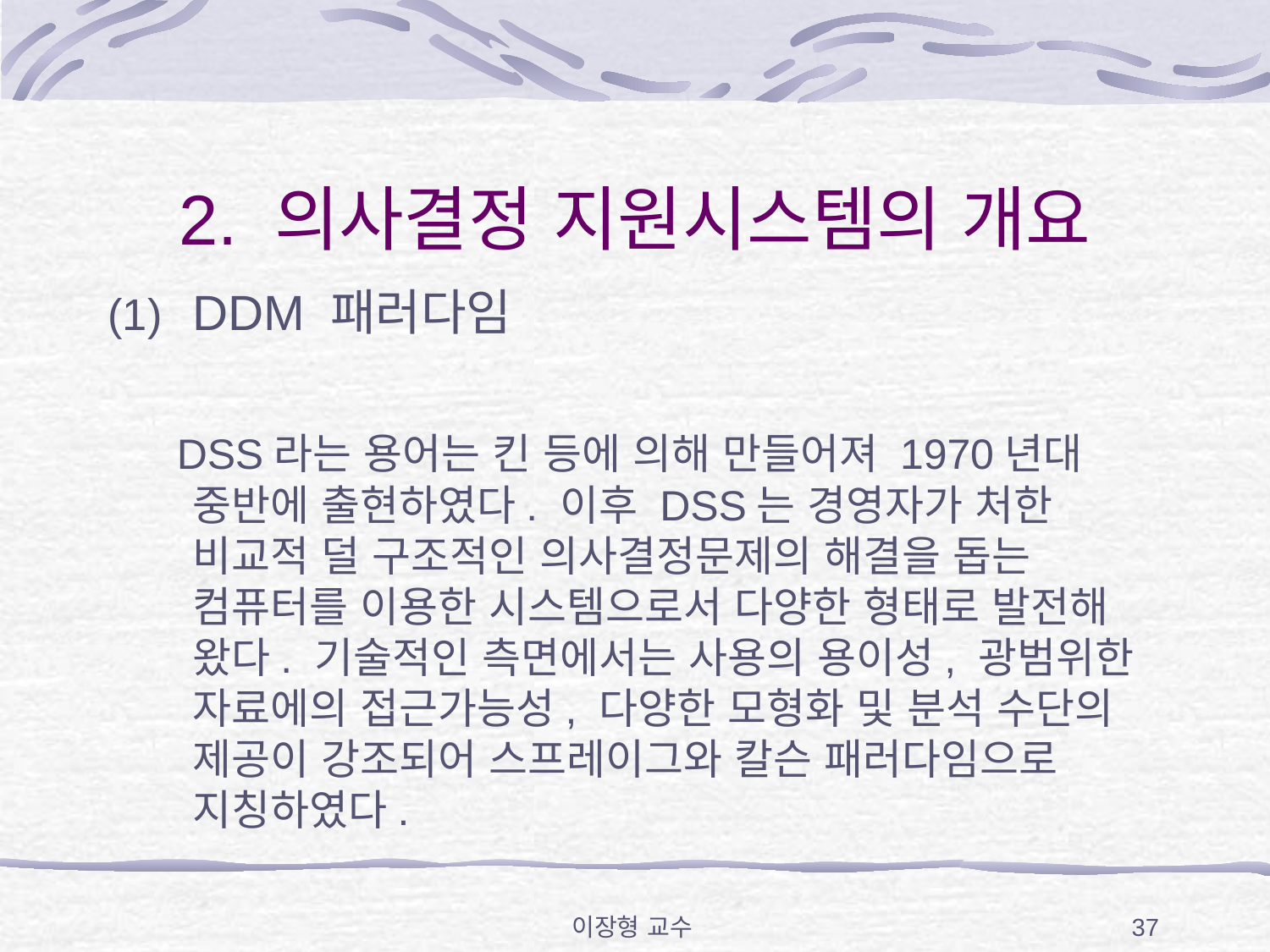

# 2. 의사결정 지원시스템의 개요
DDM 패러다임

     DSS라는 용어는 킨 등에 의해 만들어져 1970년대 중반에 출현하였다. 이후 DSS는 경영자가 처한 비교적 덜 구조적인 의사결정문제의 해결을 돕는 컴퓨터를 이용한 시스템으로서 다양한 형태로 발전해 왔다. 기술적인 측면에서는 사용의 용이성, 광범위한 자료에의 접근가능성, 다양한 모형화 및 분석 수단의 제공이 강조되어 스프레이그와 칼슨 패러다임으로 지칭하였다.
이장형 교수
37